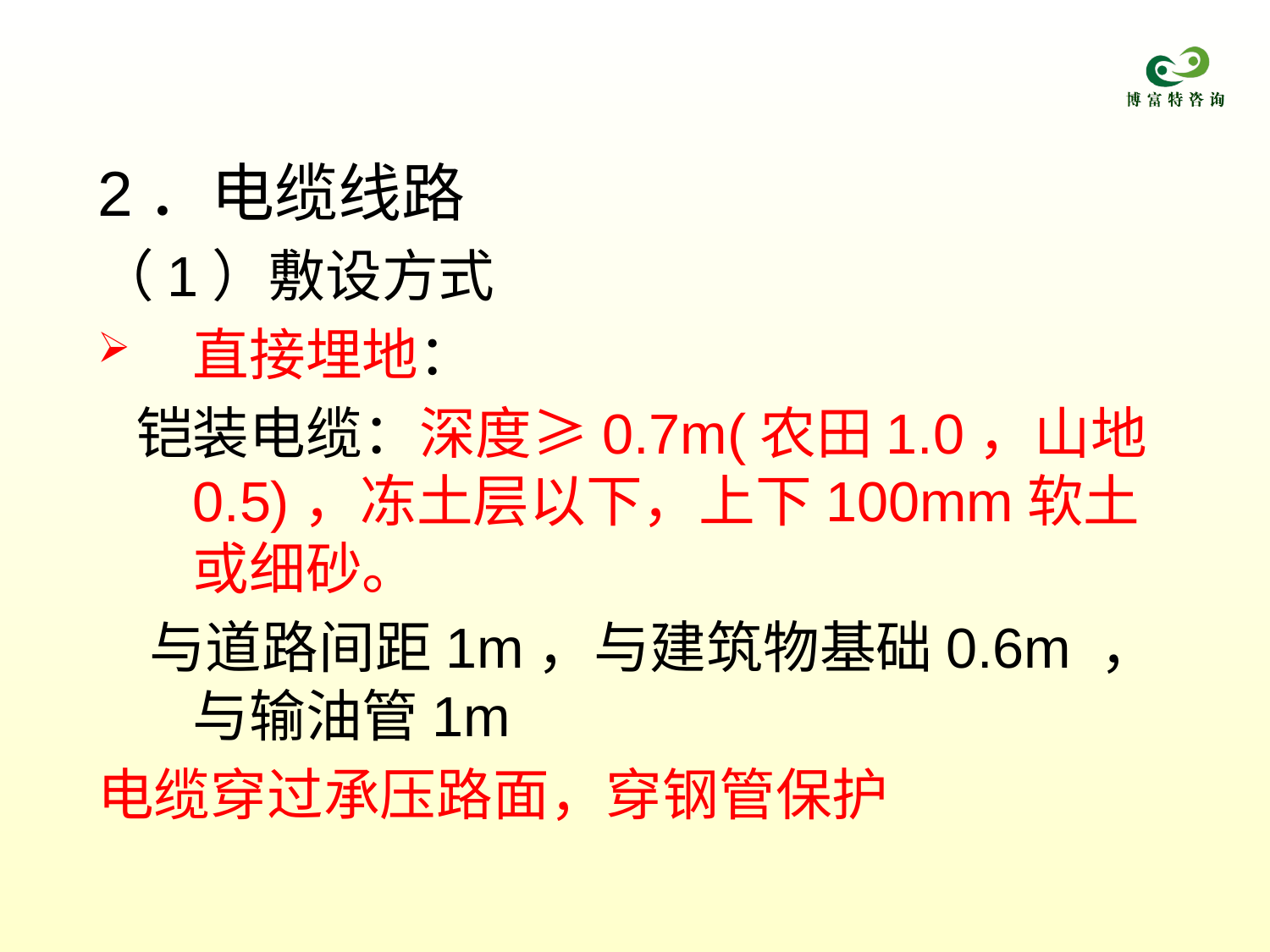

2．电缆线路
（1）敷设方式
直接埋地：
  铠装电缆：深度≥0.7m(农田1.0，山地0.5)，冻土层以下，上下100mm软土或细砂。
   与道路间距1m，与建筑物基础0.6m ，与输油管1m
电缆穿过承压路面，穿钢管保护

36